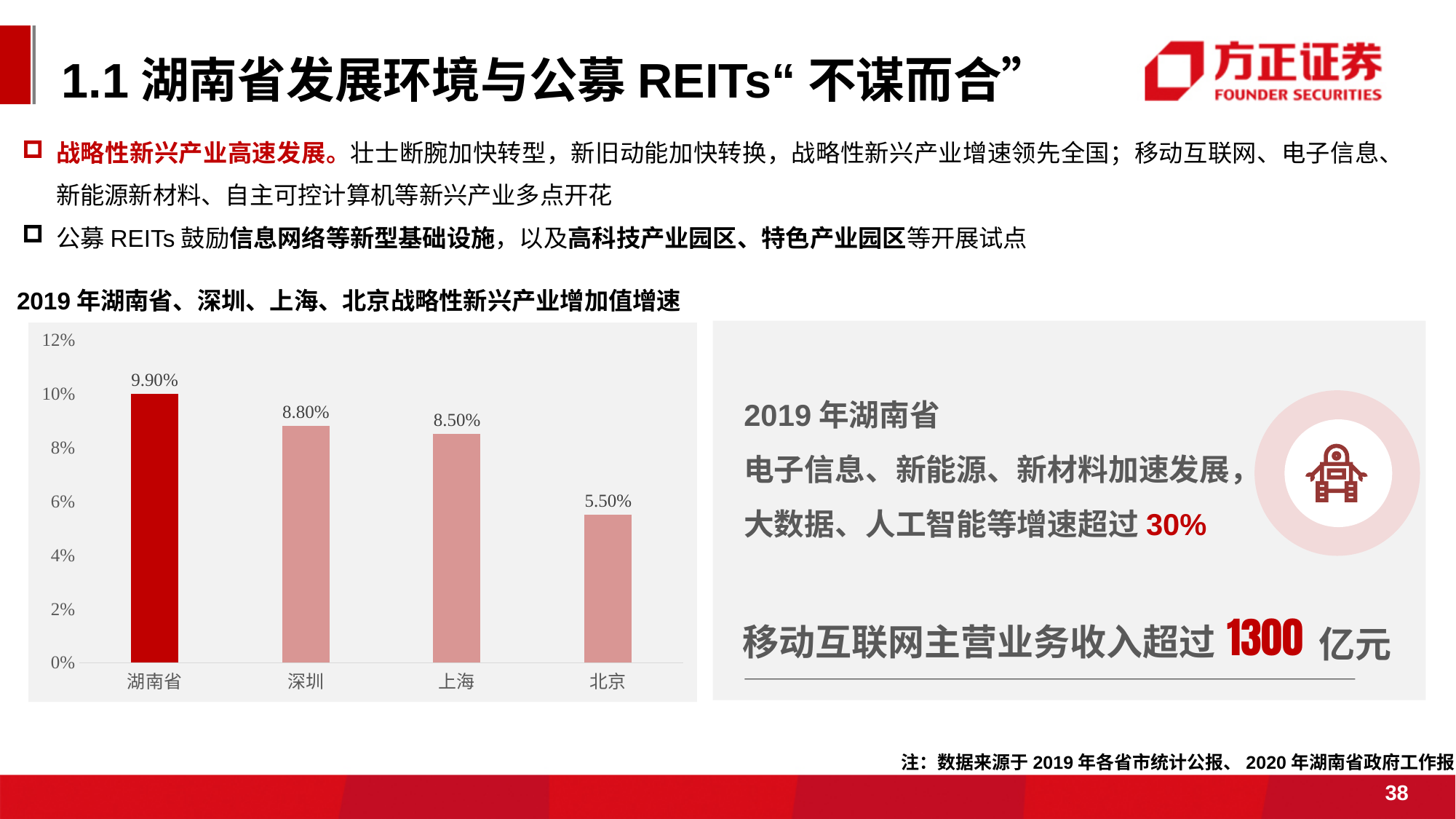

1.1湖南省发展环境与公募REITs“不谋而合”
战略性新兴产业高速发展。壮士断腕加快转型，新旧动能加快转换，战略性新兴产业增速领先全国；移动互联网、电子信息、新能源新材料、自主可控计算机等新兴产业多点开花
公募REITs鼓励信息网络等新型基础设施，以及高科技产业园区、特色产业园区等开展试点
2019年湖南省、深圳、上海、北京战略性新兴产业增加值增速

### Chart

| Category |  |
|---|---|
| 湖南省 | 0.1 |
| 深圳 | 0.088 |
| 上海 | 0.085 |
| 北京 | 0.055 |
2019年湖南省
电子信息、新能源、新材料加速发展，大数据、人工智能等增速超过30%

1300
移动互联网主营业务收入超过
亿元
注：数据来源于2019年各省市统计公报、2020年湖南省政府工作报告
38